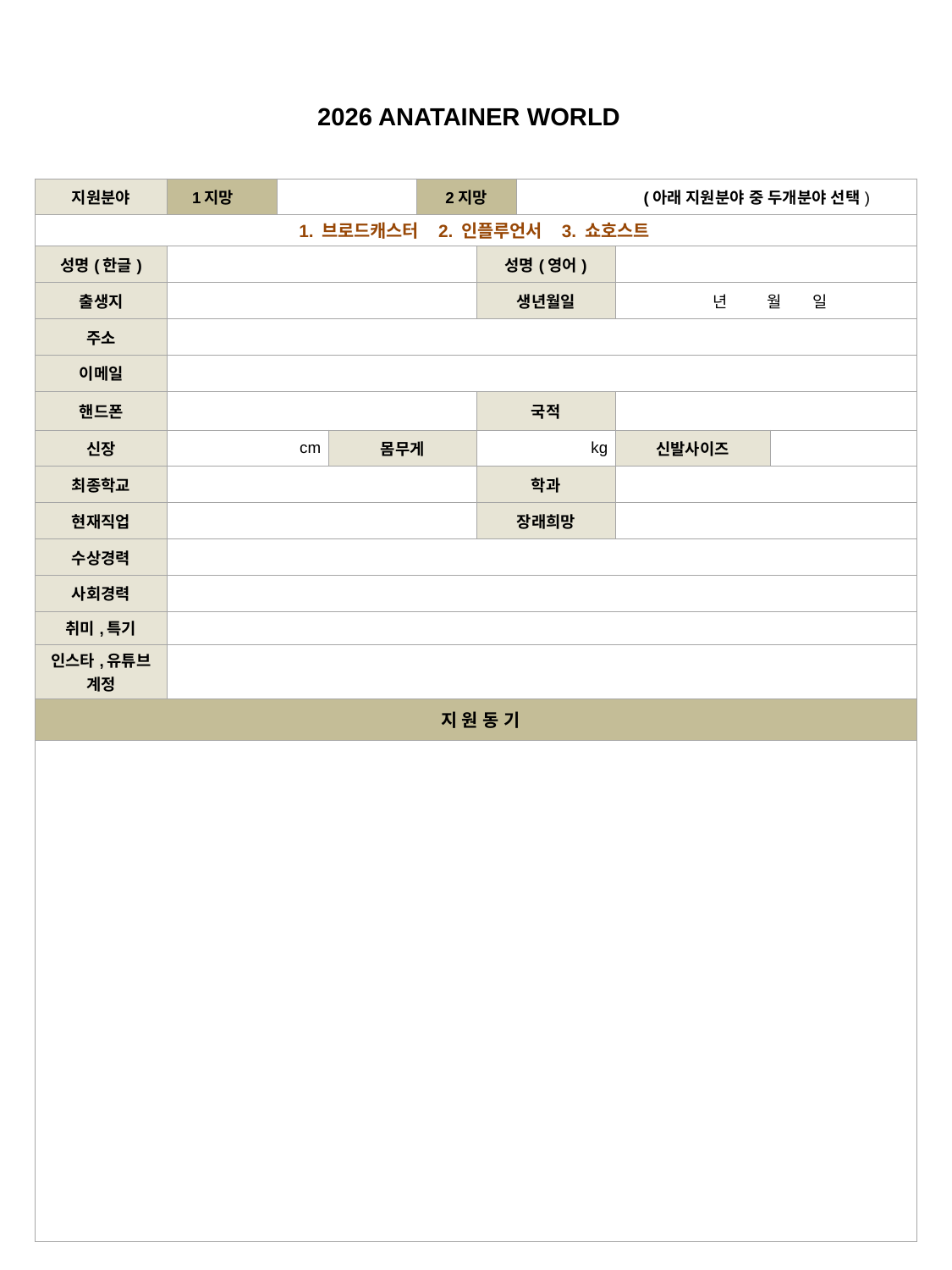

2026 ANATAINER WORLD
| 지원분야 | 1지망 |  |  | 2지망 | (아래 지원분야 중 두개분야 선택) | (아래 지원분야 중 두개분야 선택) |  |  |
| --- | --- | --- | --- | --- | --- | --- | --- | --- |
| 1. 브로드캐스터 2. 인플루언서 3. 쇼호스트 |  |  |  |  |  |  |  |  |
| 성명(한글) |  |  |  |  | 성명(영어) |  |  |  |
| 출생지 |  |  |  |  | 생년월일 |  | 년 월 일 |  |
| 주소 |  |  |  |  |  |  |  |  |
| 이메일 |  |  |  |  |  |  |  |  |
| 핸드폰 |  |  |  |  | 국적 |  |  |  |
| 신장 | cm |  | 몸무게 |  | kg |  | 신발사이즈 |  |
| 최종학교 |  |  |  |  | 학과 |  |  |  |
| 현재직업 |  |  |  |  | 장래희망 |  |  |  |
| 수상경력 |  |  |  |  |  |  |  |  |
| 사회경력 |  |  |  |  |  |  |  |  |
| 취미,특기 |  |  |  |  |  |  |  |  |
| 인스타,유튜브 계정 |  |  |  |  |  |  |  |  |
| 지 원 동 기 |  |  |  |  |  |  |  |  |
|  |  |  |  |  |  |  |  |  |